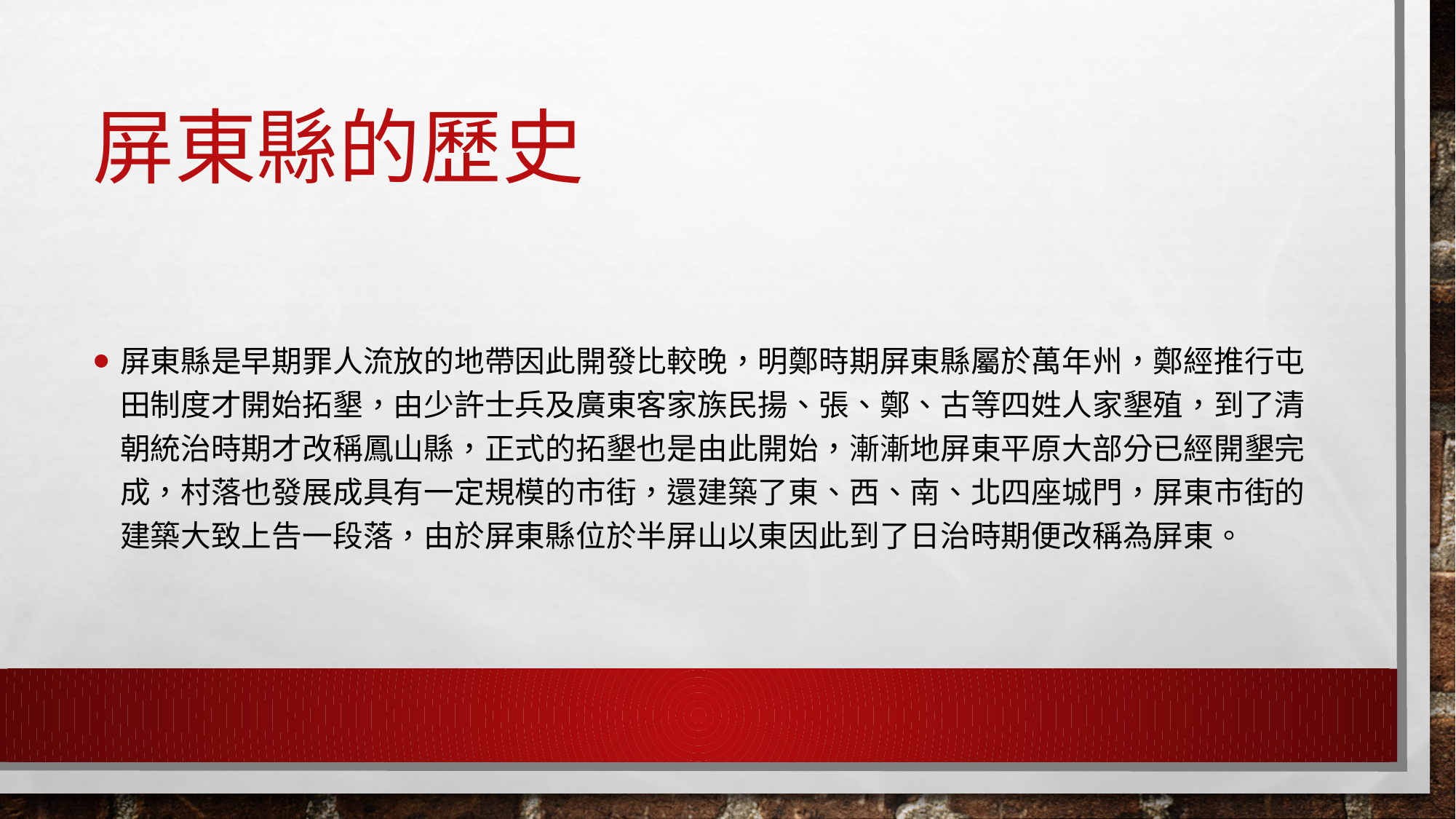

# 屏東縣的歷史
屏東縣是早期罪人流放的地帶因此開發比較晚，明鄭時期屏東縣屬於萬年州，鄭經推行屯田制度才開始拓墾，由少許士兵及廣東客家族民揚、張、鄭、古等四姓人家墾殖，到了清朝統治時期才改稱鳳山縣，正式的拓墾也是由此開始，漸漸地屏東平原大部分已經開墾完成，村落也發展成具有一定規模的市街，還建築了東、西、南、北四座城門，屏東市街的建築大致上告一段落，由於屏東縣位於半屏山以東因此到了日治時期便改稱為屏東。